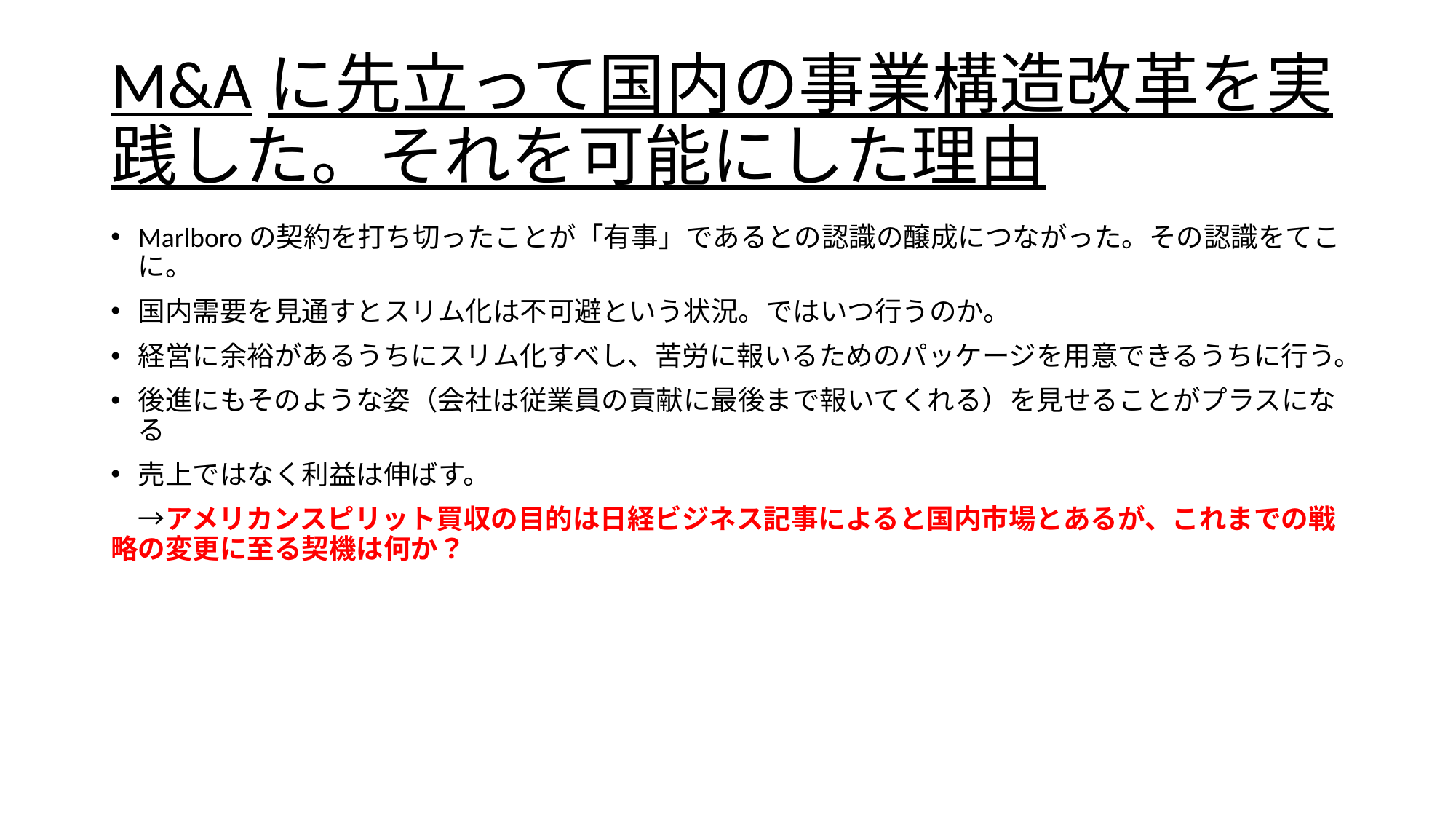

# M&Aに先立って国内の事業構造改革を実践した。それを可能にした理由
Marlboroの契約を打ち切ったことが「有事」であるとの認識の醸成につながった。その認識をてこに。
国内需要を見通すとスリム化は不可避という状況。ではいつ行うのか。
経営に余裕があるうちにスリム化すべし、苦労に報いるためのパッケージを用意できるうちに行う。
後進にもそのような姿（会社は従業員の貢献に最後まで報いてくれる）を見せることがプラスになる
売上ではなく利益は伸ばす。
　→アメリカンスピリット買収の目的は日経ビジネス記事によると国内市場とあるが、これまでの戦略の変更に至る契機は何か？